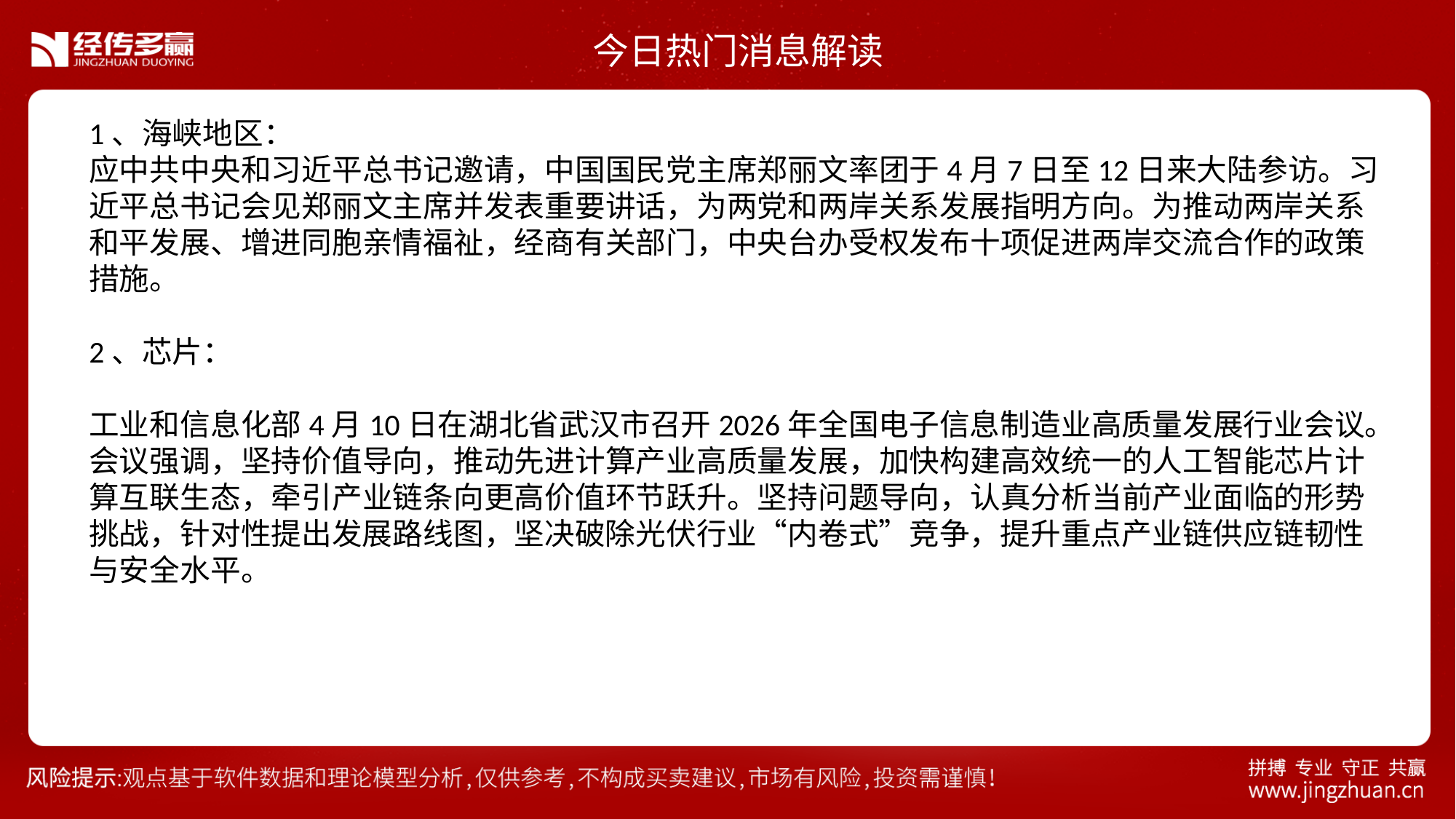

今日热门消息解读
1、海峡地区：
应中共中央和习近平总书记邀请，中国国民党主席郑丽文率团于4月7日至12日来大陆参访。习近平总书记会见郑丽文主席并发表重要讲话，为两党和两岸关系发展指明方向。为推动两岸关系和平发展、增进同胞亲情福祉，经商有关部门，中央台办受权发布十项促进两岸交流合作的政策措施。

2、芯片：

工业和信息化部4月10日在湖北省武汉市召开2026年全国电子信息制造业高质量发展行业会议。会议强调，坚持价值导向，推动先进计算产业高质量发展，加快构建高效统一的人工智能芯片计算互联生态，牵引产业链条向更高价值环节跃升。坚持问题导向，认真分析当前产业面临的形势挑战，针对性提出发展路线图，坚决破除光伏行业“内卷式”竞争，提升重点产业链供应链韧性与安全水平。